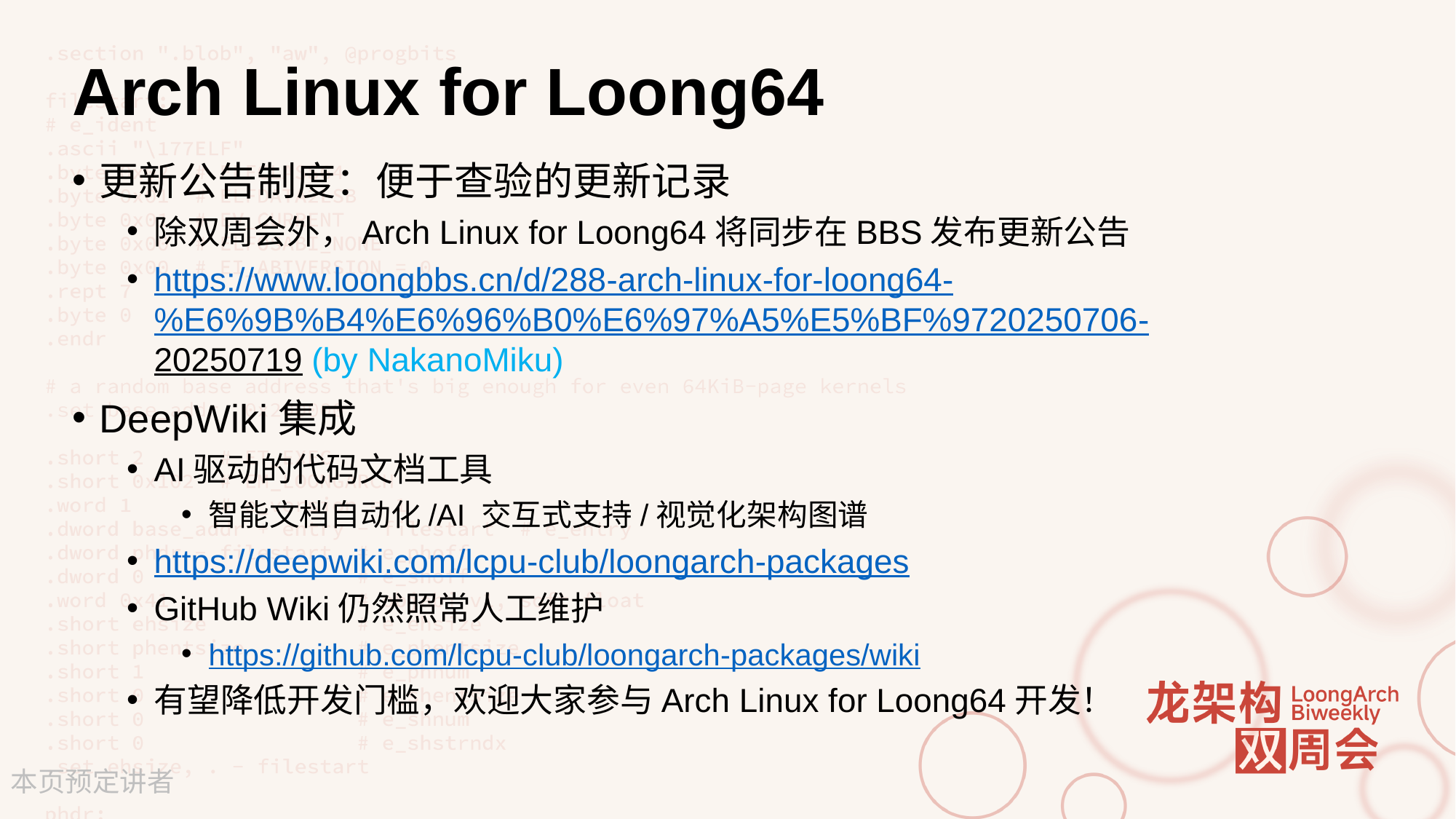

# Arch Linux for Loong64
更新公告制度：便于查验的更新记录
除双周会外，Arch Linux for Loong64将同步在BBS发布更新公告
https://www.loongbbs.cn/d/288-arch-linux-for-loong64-%E6%9B%B4%E6%96%B0%E6%97%A5%E5%BF%9720250706-20250719 (by NakanoMiku)
DeepWiki集成
AI驱动的代码文档工具
智能文档自动化/AI 交互式支持/视觉化架构图谱
https://deepwiki.com/lcpu-club/loongarch-packages
GitHub Wiki仍然照常人工维护
https://github.com/lcpu-club/loongarch-packages/wiki
有望降低开发门槛，欢迎大家参与Arch Linux for Loong64开发！